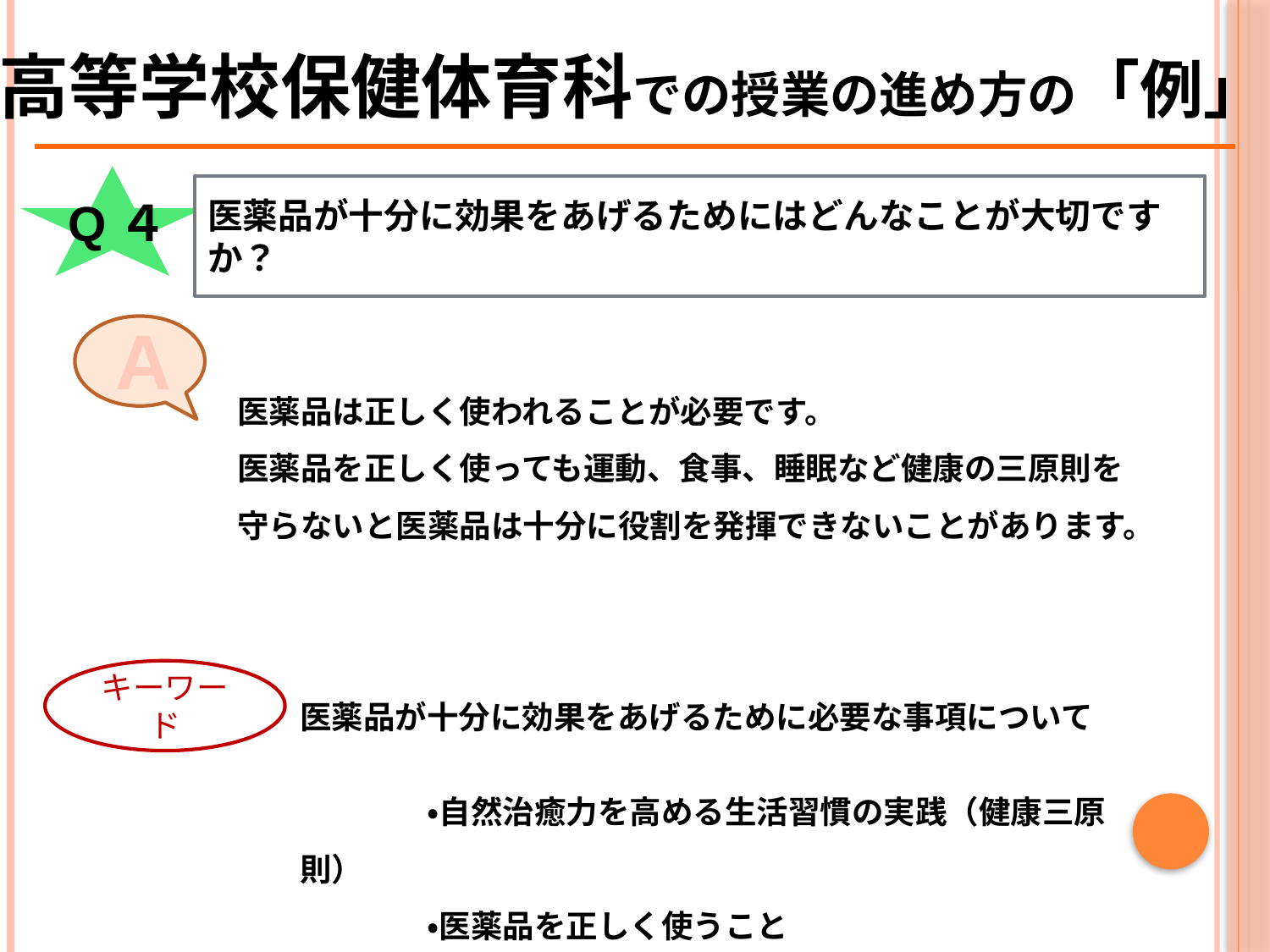

高等学校保健体育科での授業の進め方の「例」

医薬品が十分に効果をあげるためにはどんなことが大切ですか？
Q４
A

医薬品は正しく使われることが必要です。
医薬品を正しく使っても運動、食事、睡眠など健康の三原則を守らないと医薬品は十分に役割を発揮できないことがあります。
キーワード
医薬品が十分に効果をあげるために必要な事項について

　　　　・自然治癒力を高める生活習慣の実践（健康三原則）
　　　　・医薬品を正しく使うこと